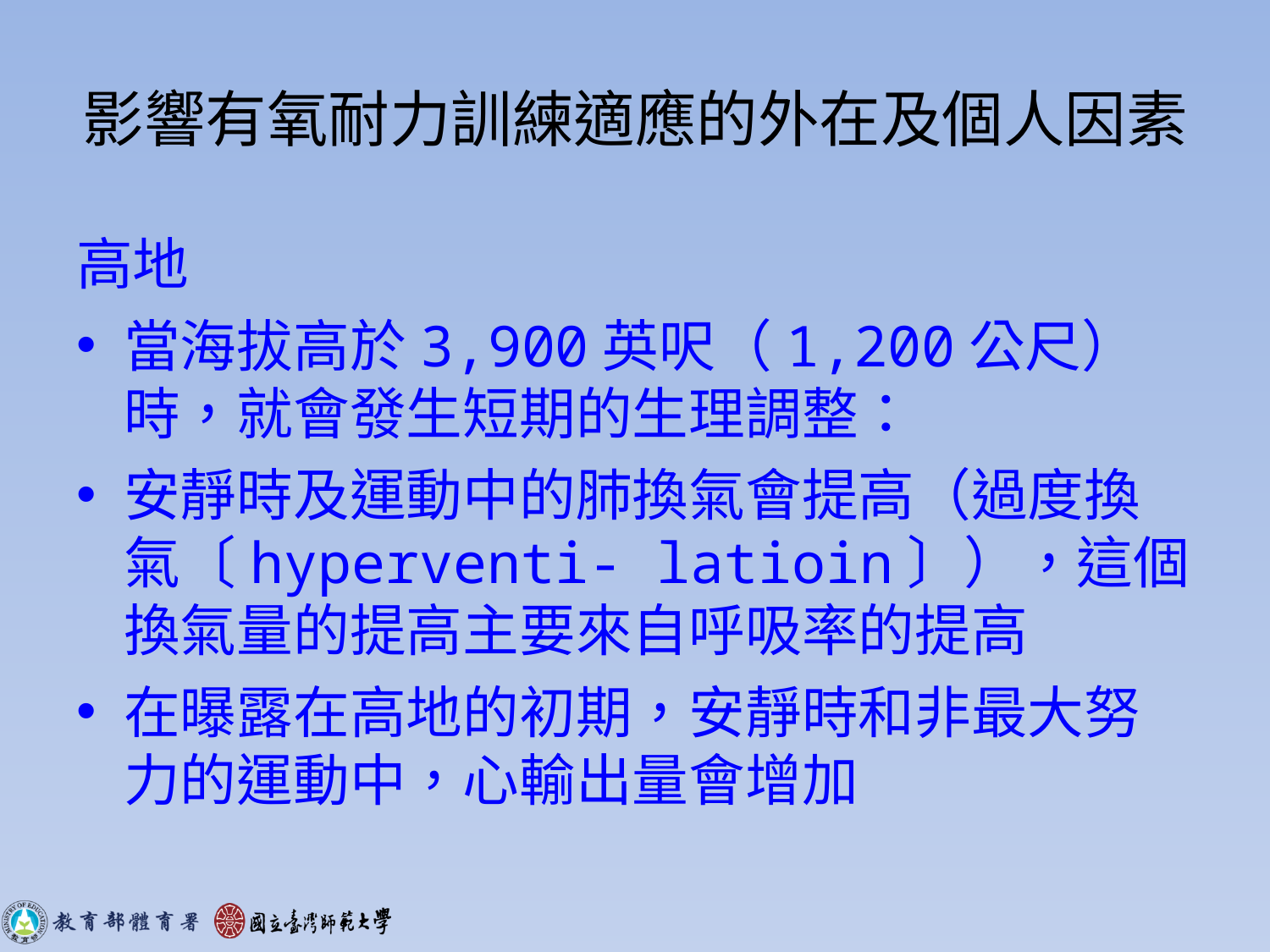

# 影響有氧耐力訓練適應的外在及個人因素
高地
當海拔高於3,900英呎（1,200公尺）時，就會發生短期的生理調整：
安靜時及運動中的肺換氣會提高（過度換氣〔hyperventi- latioin〕），這個換氣量的提高主要來自呼吸率的提高
在曝露在高地的初期，安靜時和非最大努力的運動中，心輸出量會增加